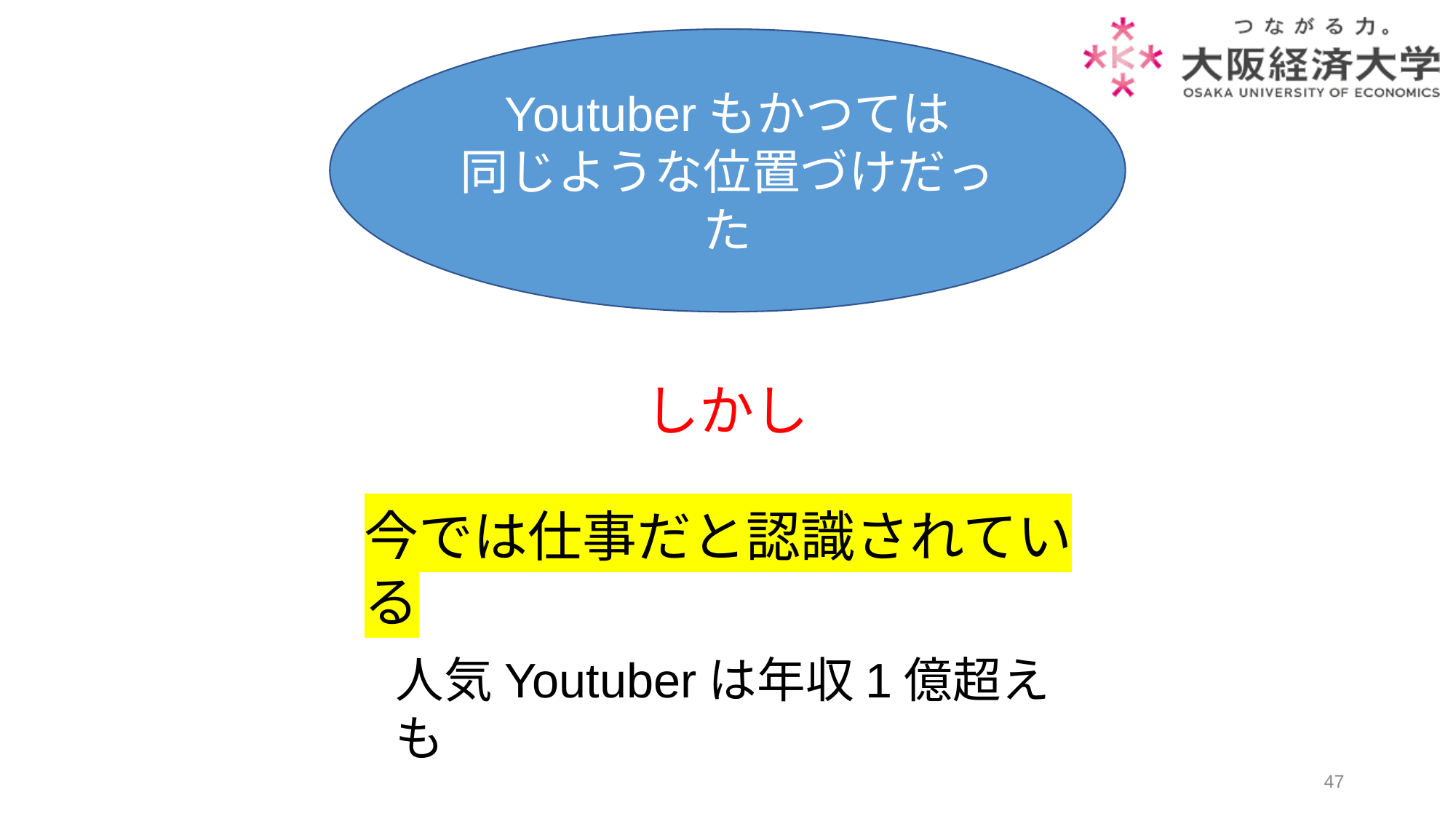

Youtuberもかつては
同じような位置づけだった
しかし
今では仕事だと認識されている
人気Youtuberは年収1億超えも
47